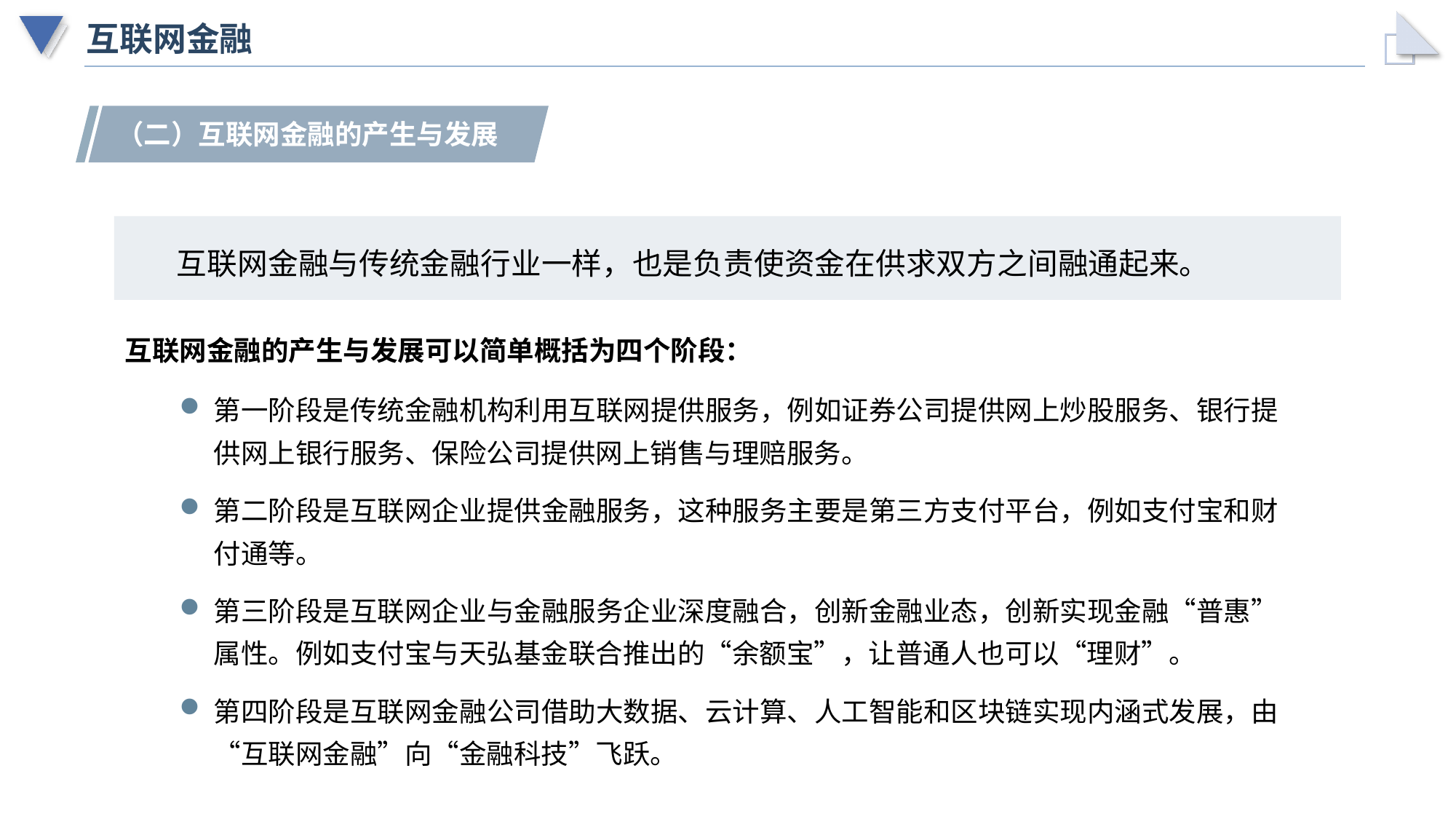

# 互联网金融

（二）互联网金融的产生与发展

互联网金融与传统金融行业一样，也是负责使资金在供求双方之间融通起来。
互联网金融的产生与发展可以简单概括为四个阶段：
第一阶段是传统金融机构利用互联网提供服务，例如证券公司提供网上炒股服务、银行提供网上银行服务、保险公司提供网上销售与理赔服务。
第二阶段是互联网企业提供金融服务，这种服务主要是第三方支付平台，例如支付宝和财付通等。
第三阶段是互联网企业与金融服务企业深度融合，创新金融业态，创新实现金融“普惠”属性。例如支付宝与天弘基金联合推出的“余额宝”，让普通人也可以“理财”。
第四阶段是互联网金融公司借助大数据、云计算、人工智能和区块链实现内涵式发展，由“互联网金融”向“金融科技”飞跃。